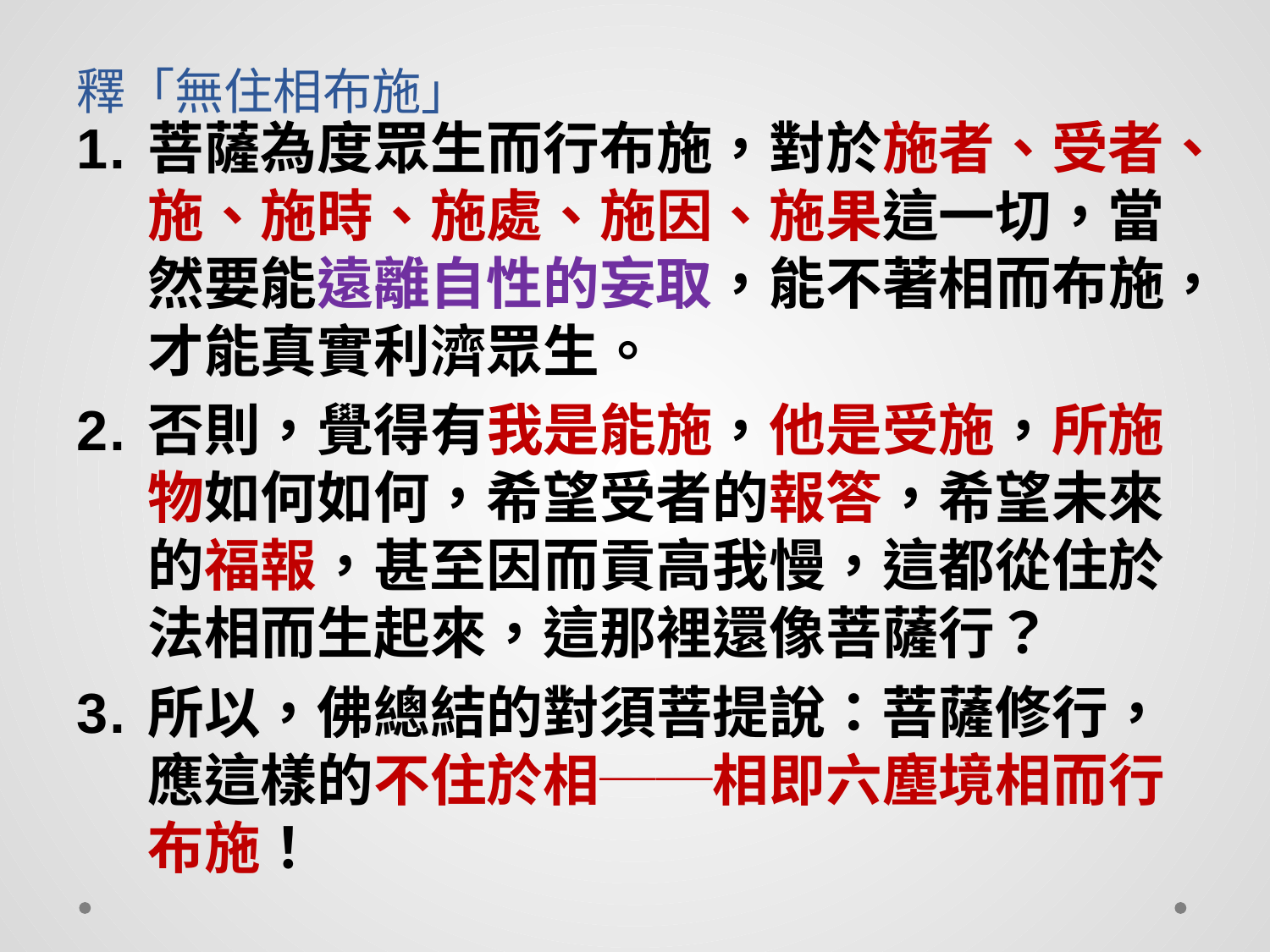

# 釋「無住相布施」
菩薩為度眾生而行布施，對於施者、受者、施、施時、施處、施因、施果這一切，當然要能遠離自性的妄取，能不著相而布施，才能真實利濟眾生。
否則，覺得有我是能施，他是受施，所施物如何如何，希望受者的報答，希望未來的福報，甚至因而貢高我慢，這都從住於法相而生起來，這那裡還像菩薩行？
所以，佛總結的對須菩提說：菩薩修行，應這樣的不住於相──相即六塵境相而行布施！